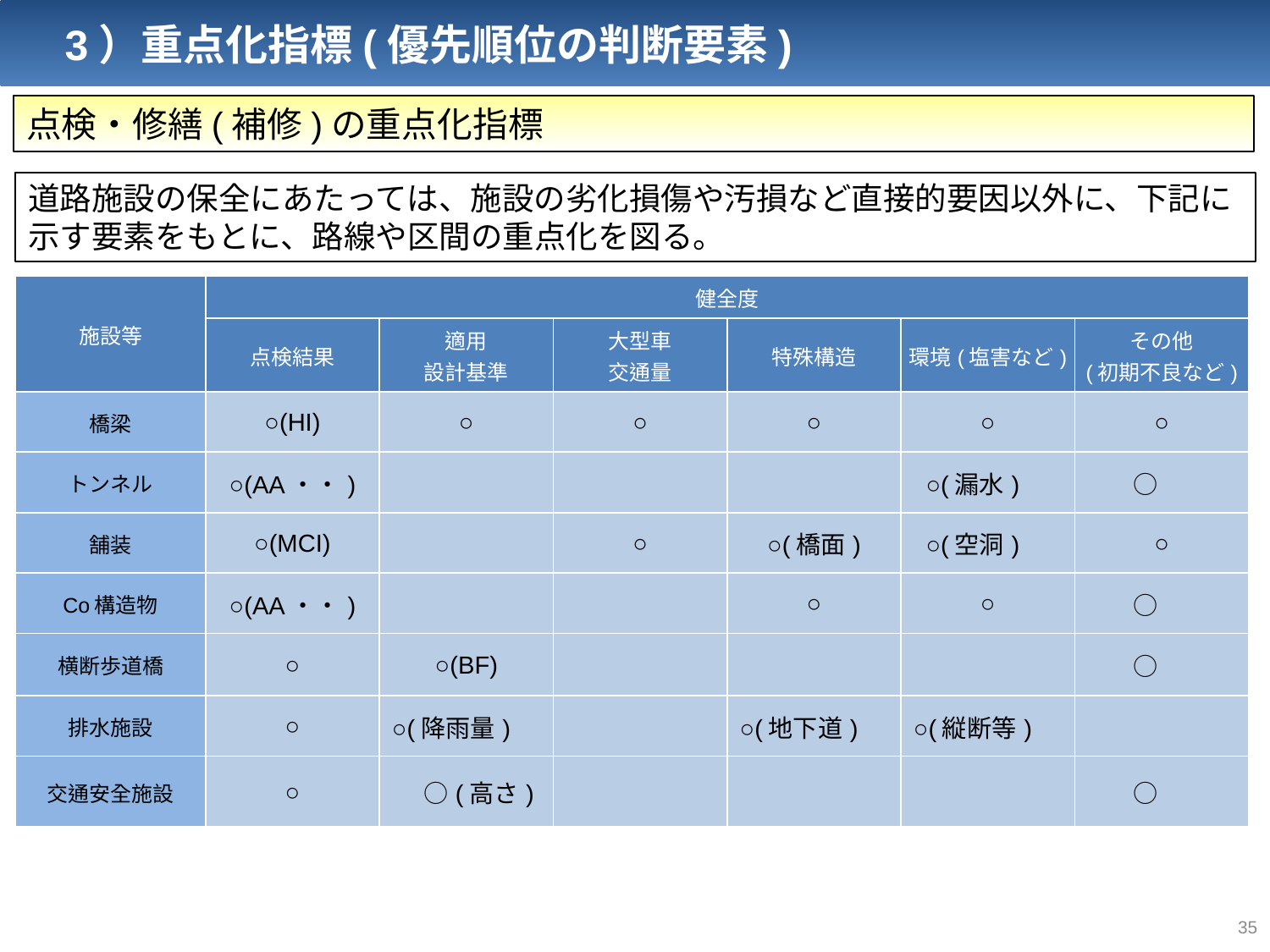

3）重点化指標(優先順位の判断要素)
点検・修繕(補修)の重点化指標
道路施設の保全にあたっては、施設の劣化損傷や汚損など直接的要因以外に、下記に示す要素をもとに、路線や区間の重点化を図る。
| 施設等 | 健全度 |  |  |  |  |  |
| --- | --- | --- | --- | --- | --- | --- |
|  | 点検結果 | 適用 設計基準 | 大型車 交通量 | 特殊構造 | 環境(塩害など) | その他 (初期不良など) |
| 橋梁 | ○(HI) | ○ | ○ | ○ | ○ | ○ |
| トンネル | ○(AA・・) |  |  |  | ○(漏水) | ○ |
| 舗装 | ○(MCI) |  | ○ | ○(橋面) | ○(空洞) | ○ |
| Co構造物 | ○(AA・・) |  |  | ○ | ○ | ○ |
| 横断歩道橋 | ○ | ○(BF) |  |  |  | ○ |
| 排水施設 | ○ | ○(降雨量) |  | ○(地下道) | ○(縦断等) |  |
| 交通安全施設 | ○ | ○(高さ) |  |  |  | ○ |
35